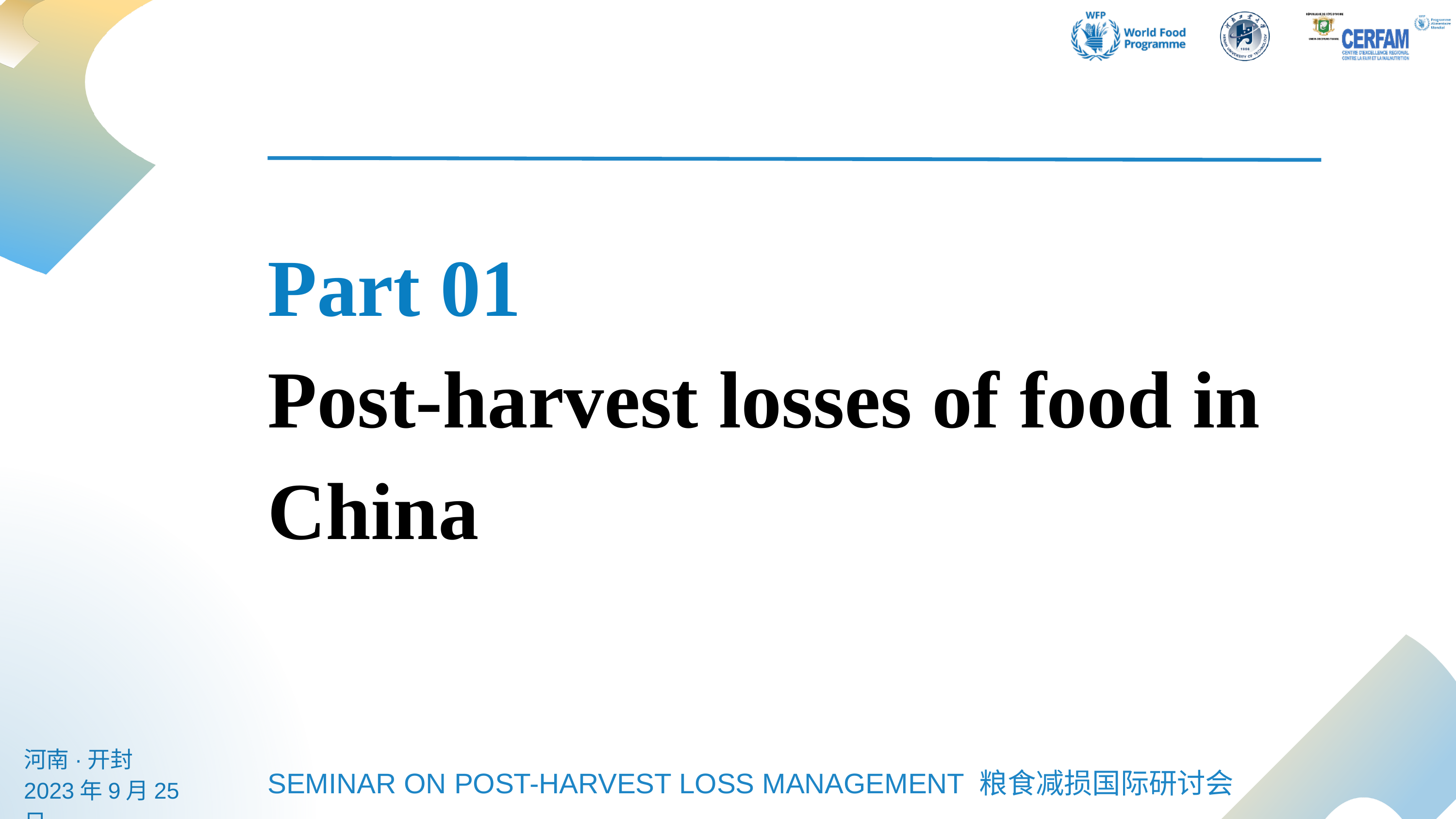

Part 01
Post-harvest losses of food in China

河南·开封
2023年9月25日
SEMINAR ON POST-HARVEST LOSS MANAGEMENT 粮食减损国际研讨会